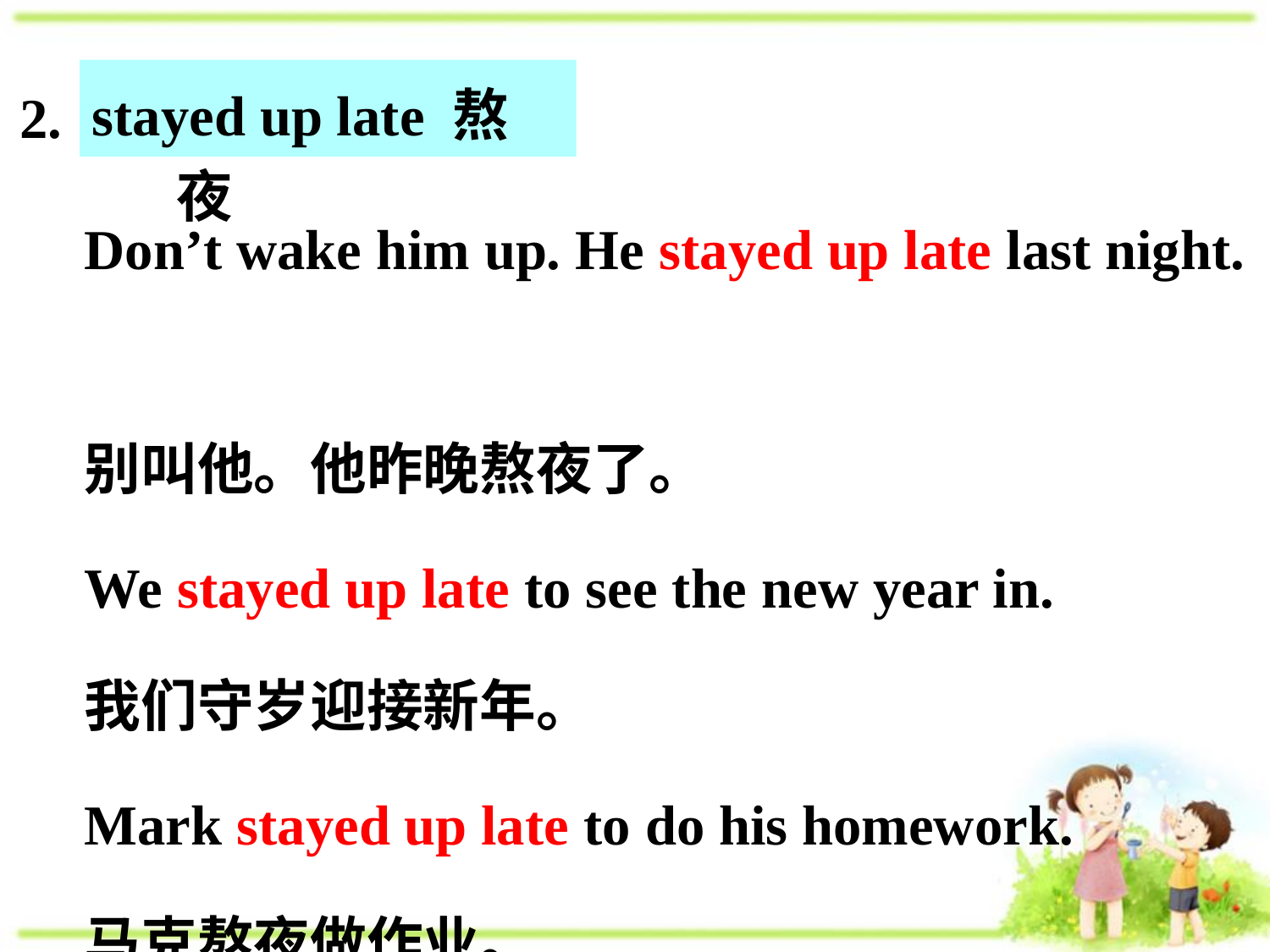

stayed up late 熬夜
2.
Don’t wake him up. He stayed up late last night.
别叫他。他昨晚熬夜了。
We stayed up late to see the new year in.
我们守岁迎接新年。
Mark stayed up late to do his homework.
马克熬夜做作业。